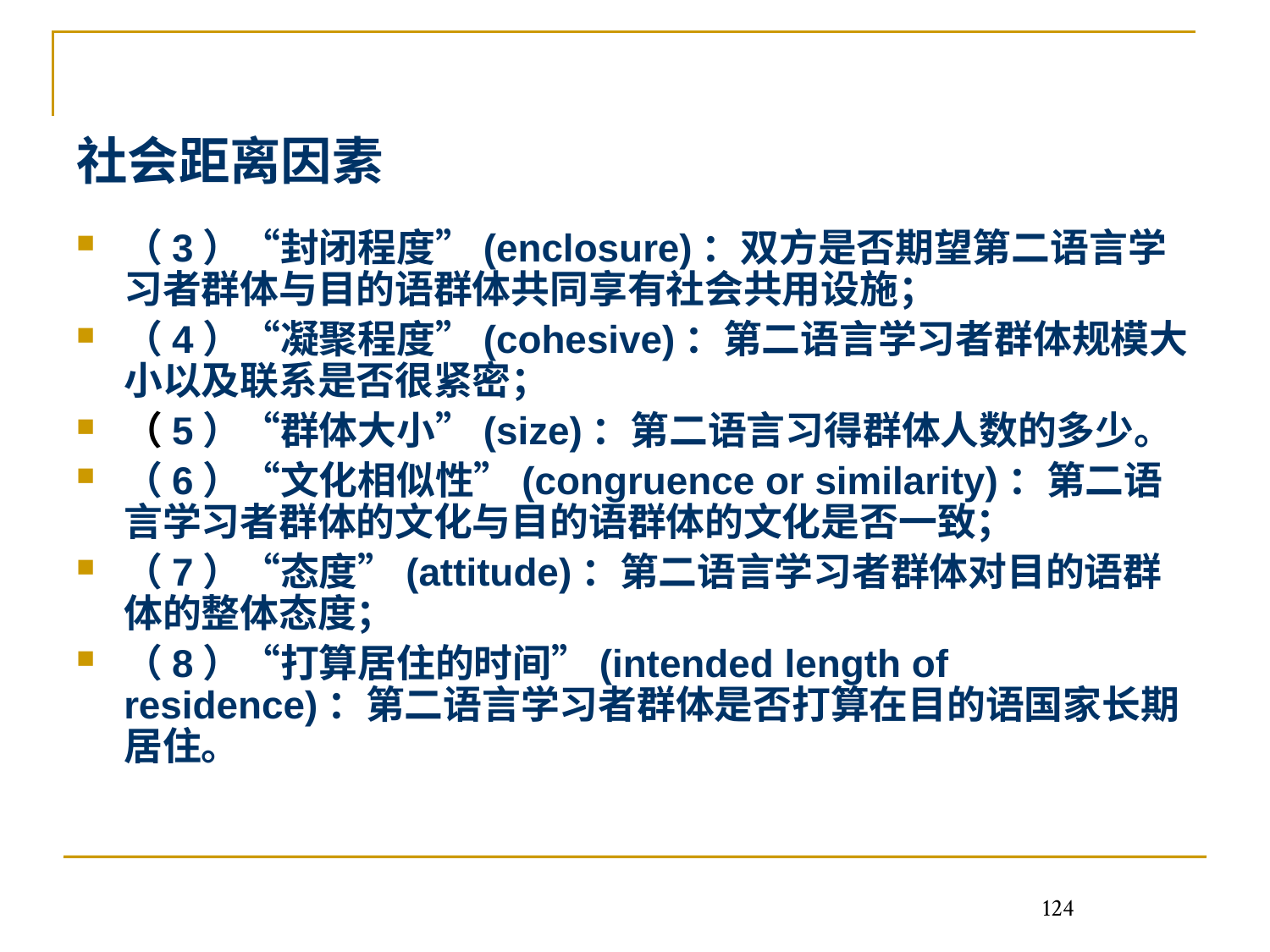

# 社会距离因素
（3）“封闭程度”(enclosure)：双方是否期望第二语言学习者群体与目的语群体共同享有社会共用设施；
（4）“凝聚程度”(cohesive)：第二语言学习者群体规模大小以及联系是否很紧密；
（5）“群体大小”(size)：第二语言习得群体人数的多少。
（6）“文化相似性”(congruence or similarity)：第二语言学习者群体的文化与目的语群体的文化是否一致；
（7）“态度”(attitude)：第二语言学习者群体对目的语群体的整体态度；
（8）“打算居住的时间”(intended length of residence)：第二语言学习者群体是否打算在目的语国家长期居住。

124